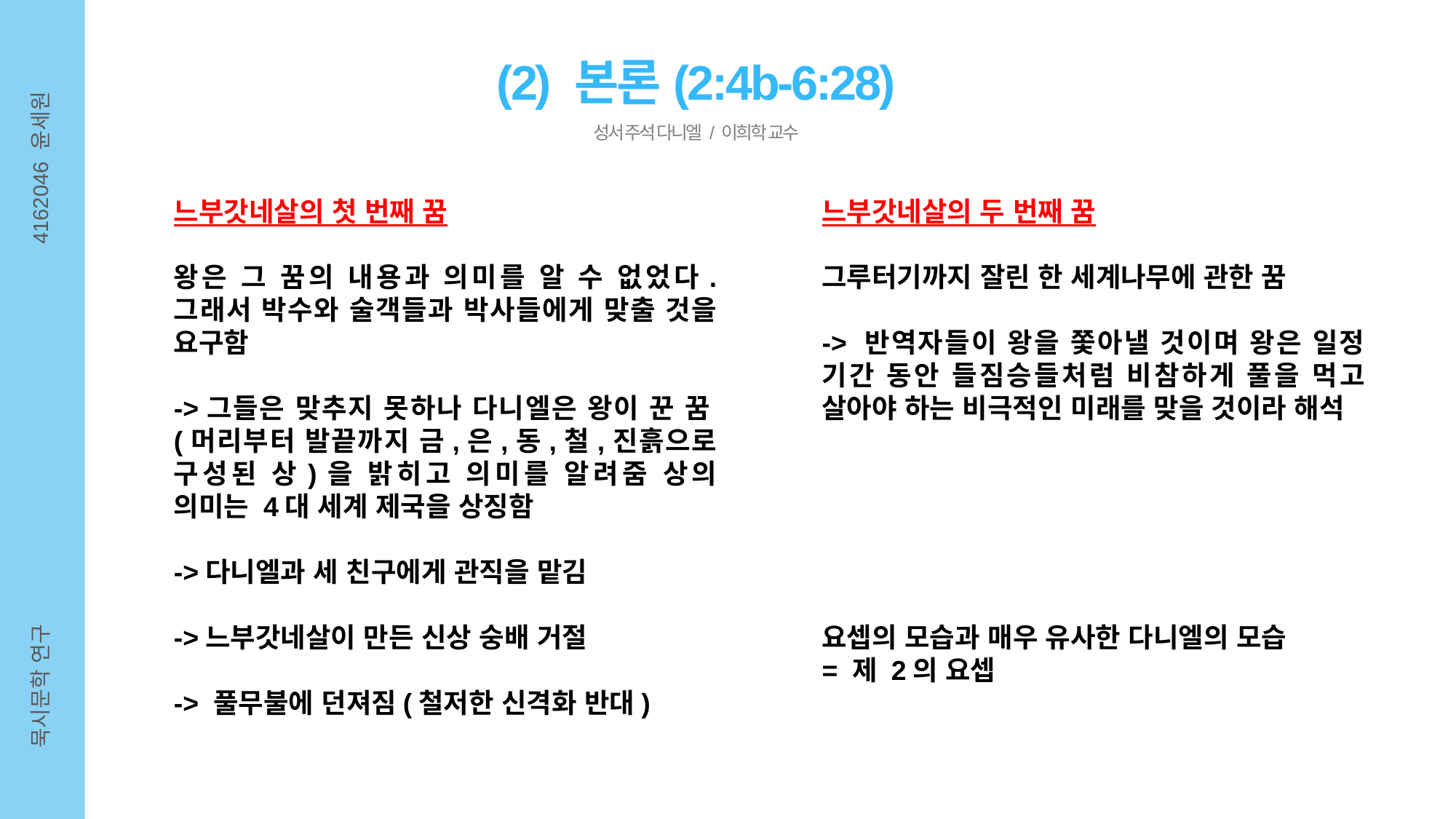

(2) 본론(2:4b-6:28)
성서 주석 다니엘 / 이희학 교수
4162046 윤세원
느부갓네살의 첫 번째 꿈

왕은 그 꿈의 내용과 의미를 알 수 없었다. 그래서 박수와 술객들과 박사들에게 맞출 것을 요구함

->그들은 맞추지 못하나 다니엘은 왕이 꾼 꿈(머리부터 발끝까지 금,은,동,철,진흙으로 구성된 상)을 밝히고 의미를 알려줌 상의 의미는 4대 세계 제국을 상징함

->다니엘과 세 친구에게 관직을 맡김

->느부갓네살이 만든 신상 숭배 거절

-> 풀무불에 던져짐(철저한 신격화 반대)
느부갓네살의 두 번째 꿈

그루터기까지 잘린 한 세계나무에 관한 꿈

-> 반역자들이 왕을 쫓아낼 것이며 왕은 일정 기간 동안 들짐승들처럼 비참하게 풀을 먹고 살아야 하는 비극적인 미래를 맞을 것이라 해석

요셉의 모습과 매우 유사한 다니엘의 모습
= 제 2의 요셉

묵시문학 연구